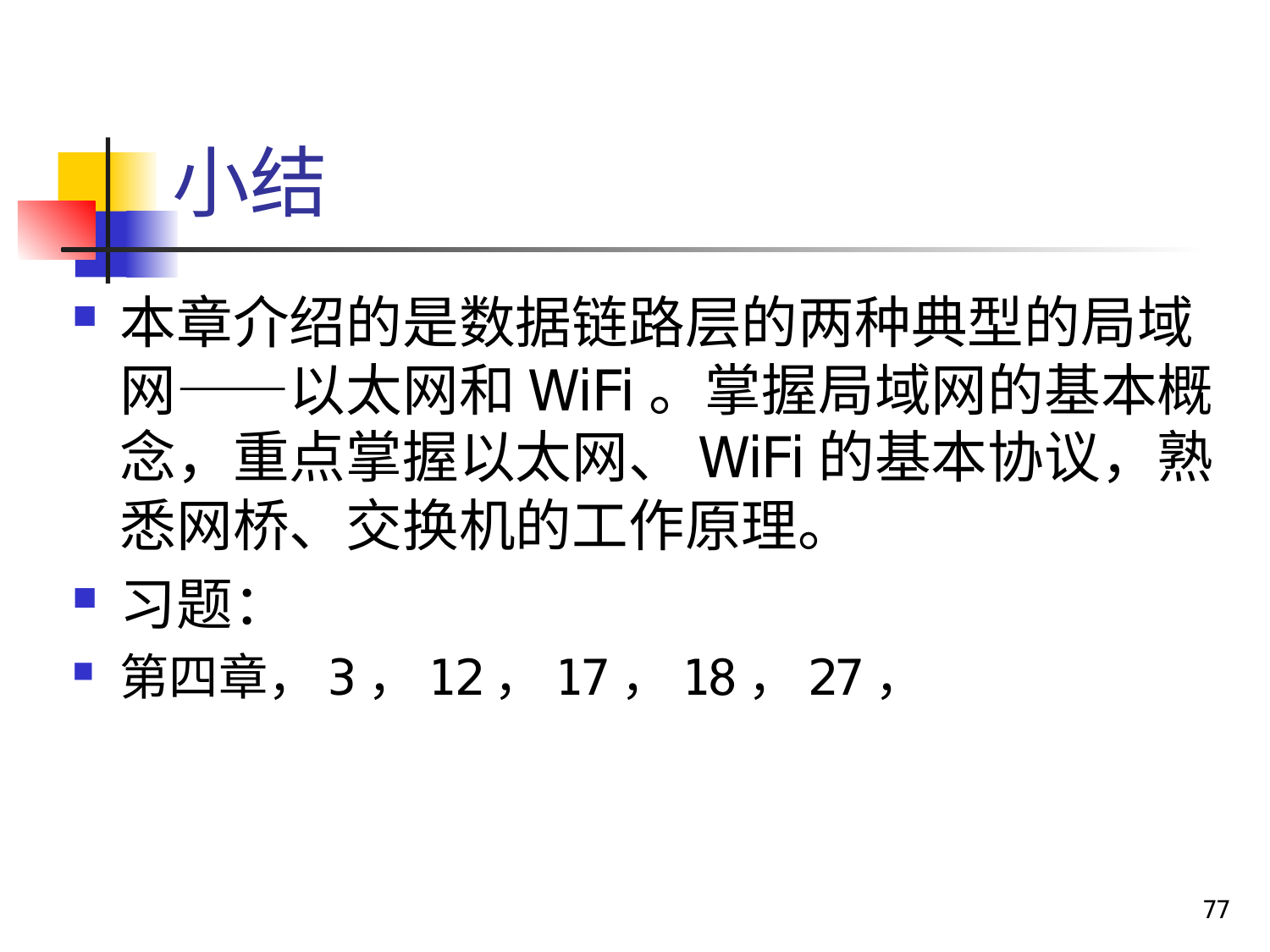

# 小结
本章介绍的是数据链路层的两种典型的局域网——以太网和WiFi。掌握局域网的基本概念，重点掌握以太网、WiFi的基本协议，熟悉网桥、交换机的工作原理。
习题：
第四章，3，12，17，18，27，
77